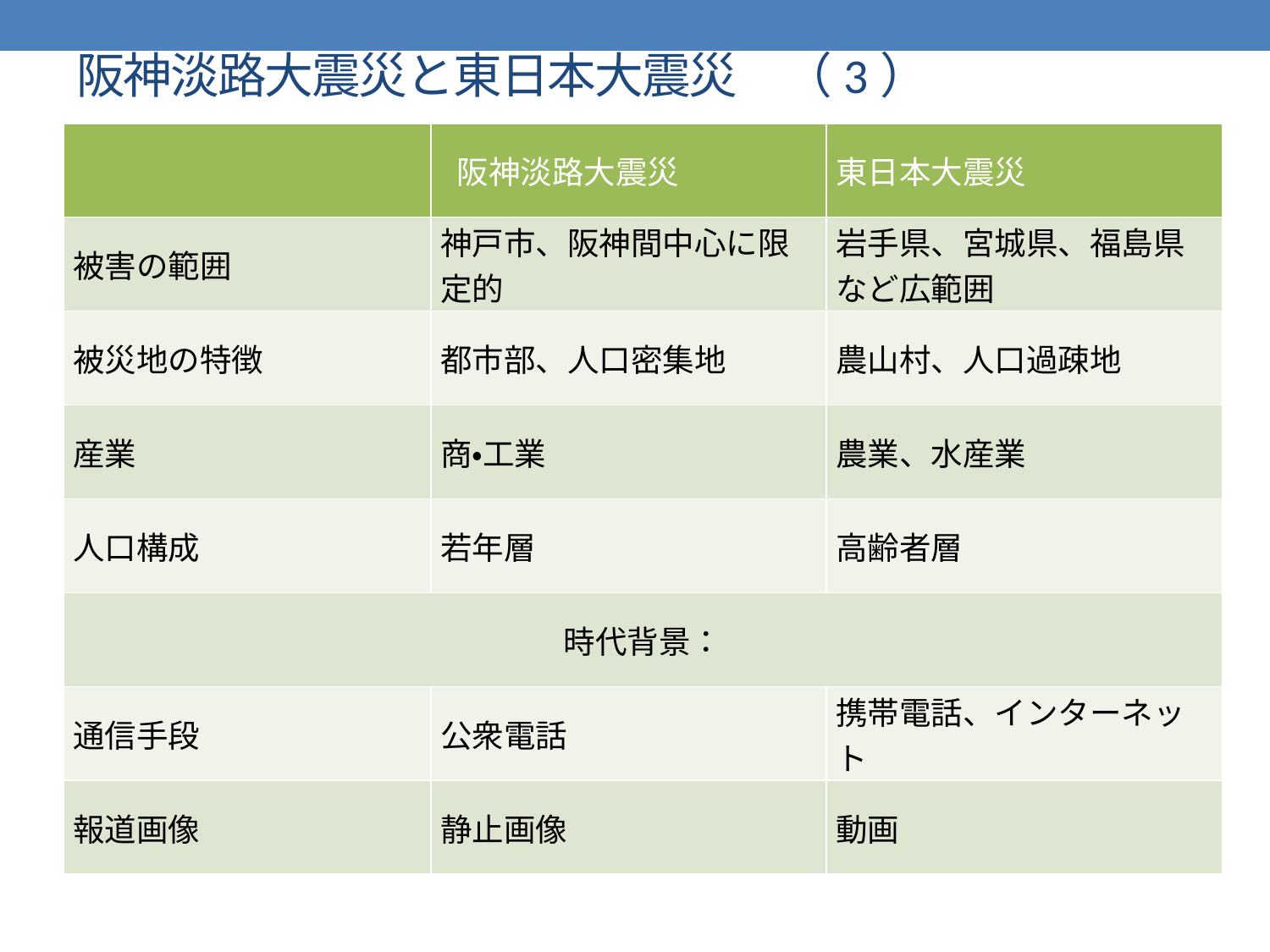

# 阪神淡路大震災と東日本大震災　（3）
|  | 阪神淡路大震災 | 東日本大震災 |
| --- | --- | --- |
| 被害の範囲 | 神戸市、阪神間中心に限定的 | 岩手県、宮城県、福島県など広範囲 |
| 被災地の特徴 | 都市部、人口密集地 | 農山村、人口過疎地 |
| 産業 | 商・工業 | 農業、水産業 |
| 人口構成 | 若年層 | 高齢者層 |
| 時代背景： |  |  |
| 通信手段 | 公衆電話 | 携帯電話、インターネット |
| 報道画像 | 静止画像 | 動画 |